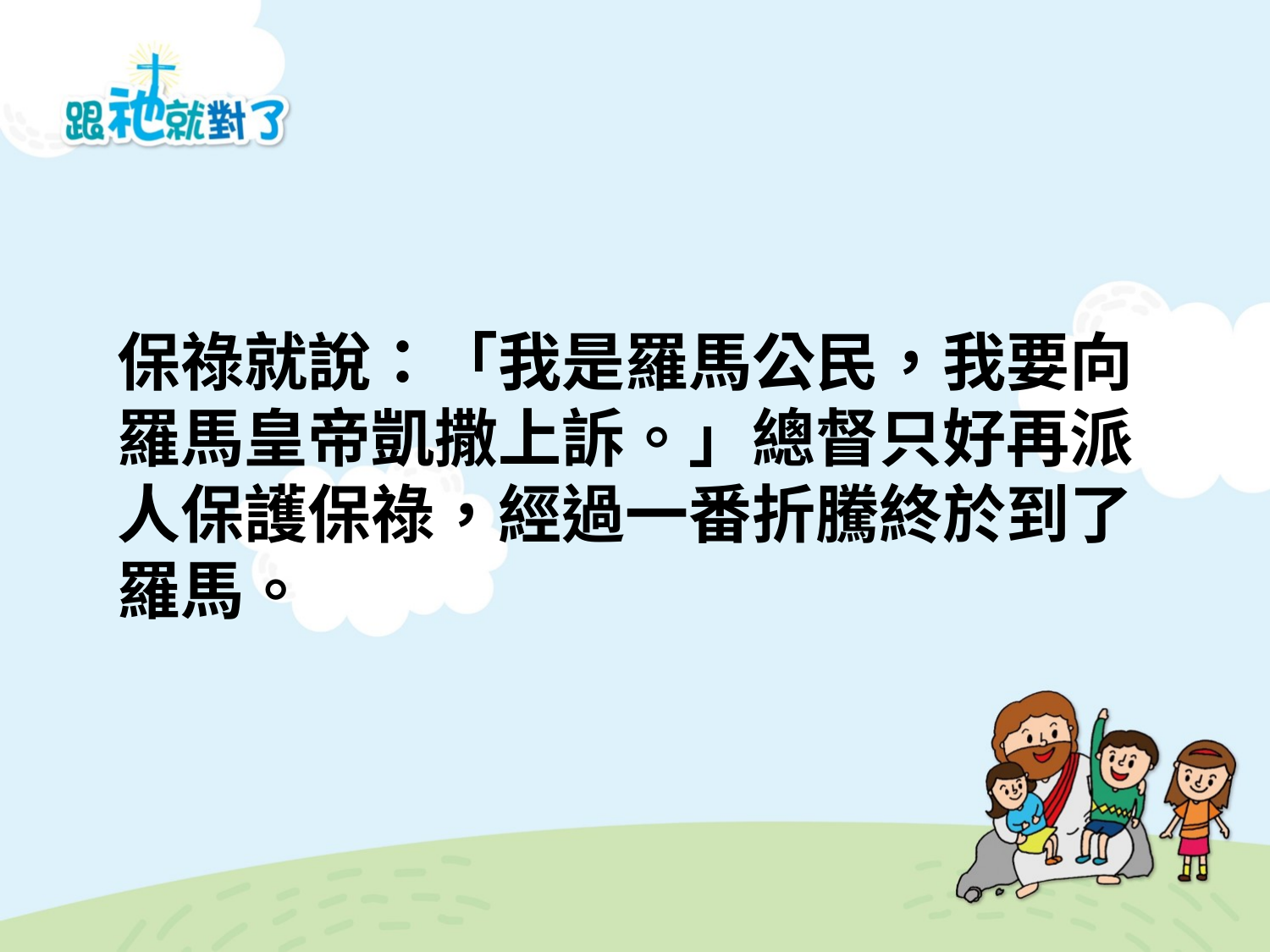

保祿就說：「我是羅馬公民，我要向羅馬皇帝凱撒上訴。」總督只好再派人保護保祿，經過一番折騰終於到了羅馬。